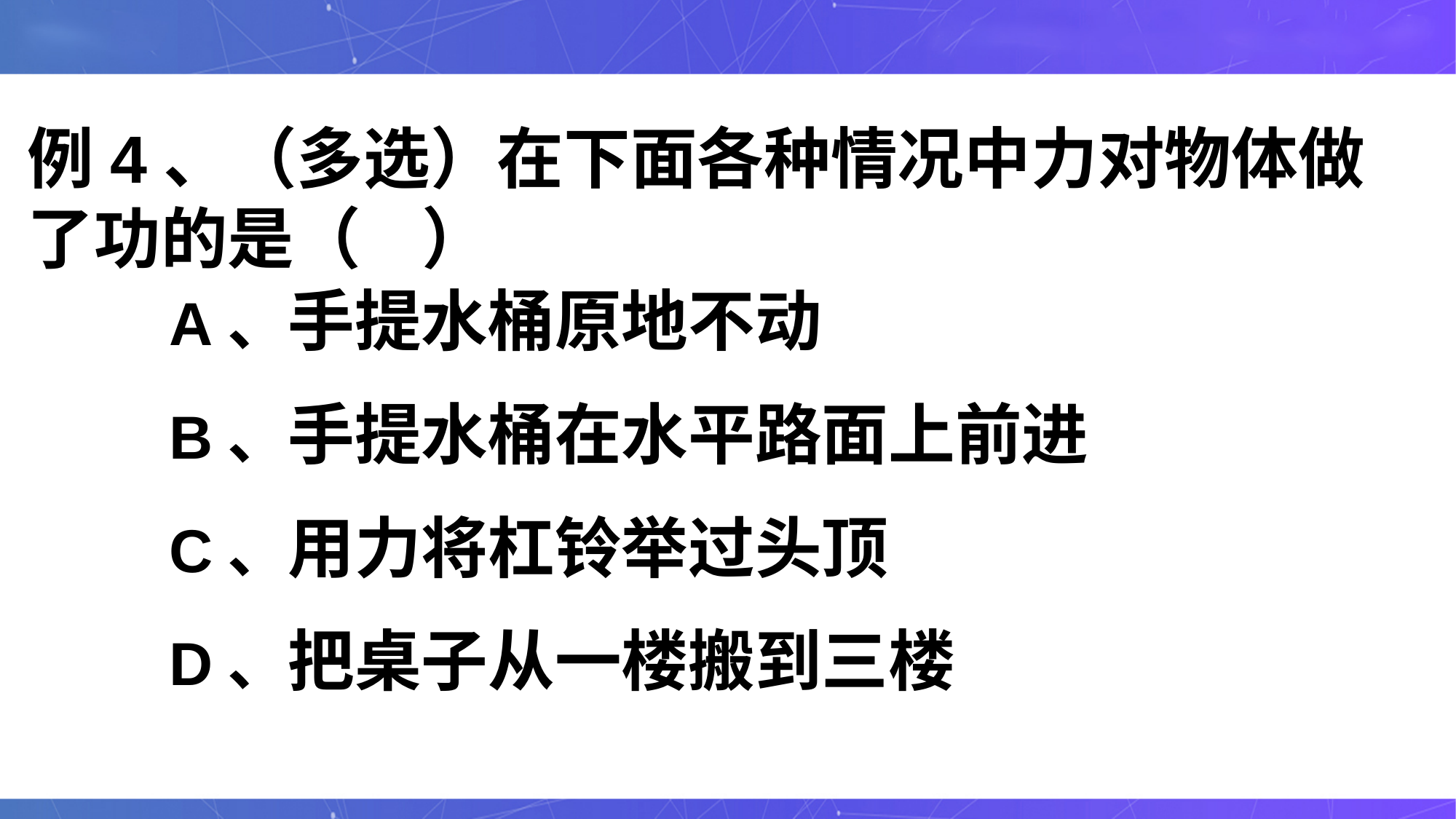

例4、（多选）在下面各种情况中力对物体做了功的是（    ）
A、手提水桶原地不动
B、手提水桶在水平路面上前进
C、用力将杠铃举过头顶
D、把桌子从一楼搬到三楼